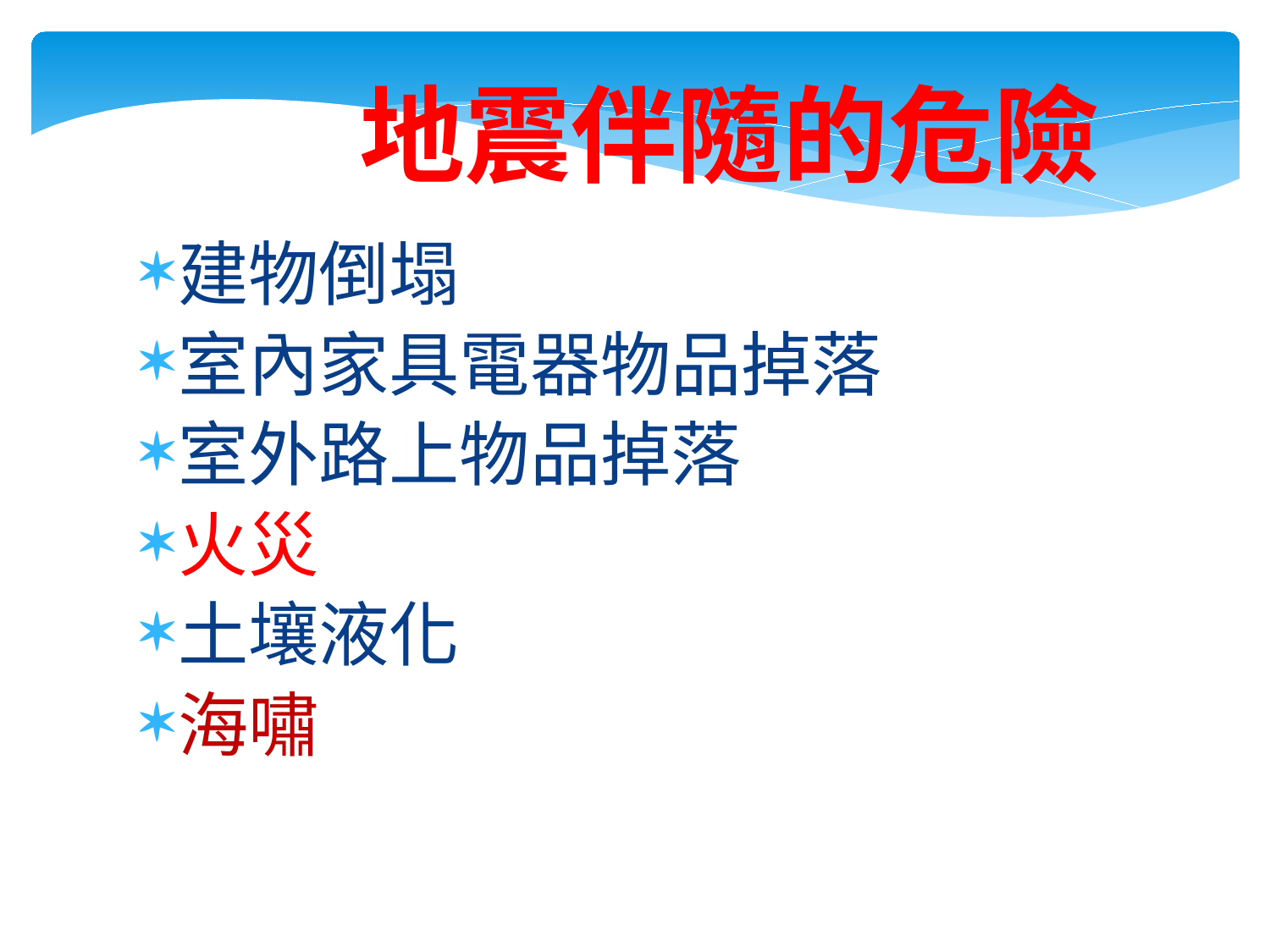

地震伴隨的危險
建物倒塌
室內家具電器物品掉落
室外路上物品掉落
火災
土壤液化
海嘯